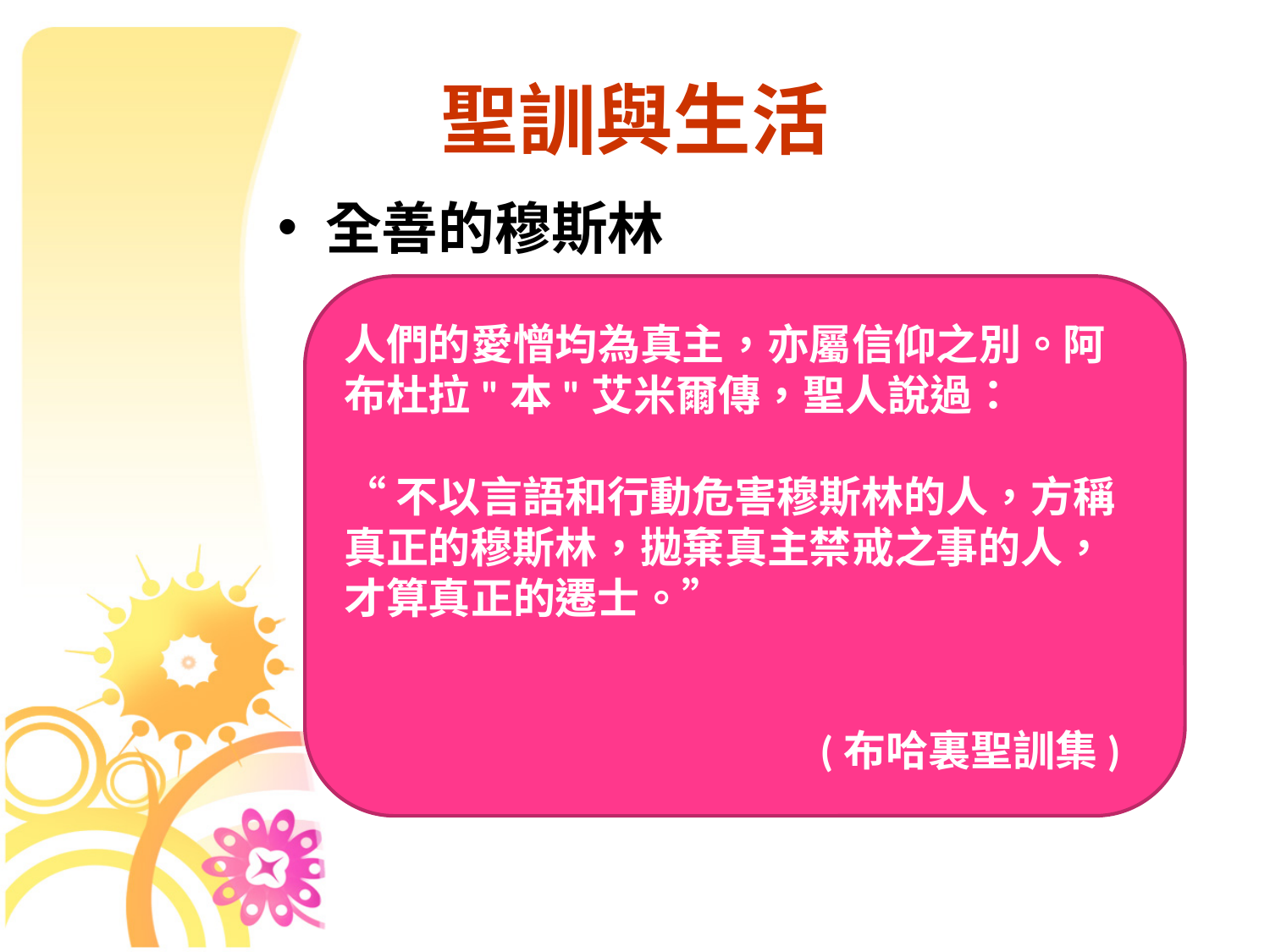

# 聖訓與生活
全善的穆斯林
人們的愛憎均為真主，亦屬信仰之別。阿布杜拉"本"艾米爾傳，聖人說過：

“不以言語和行動危害穆斯林的人，方稱真正的穆斯林，拋棄真主禁戒之事的人，才算真正的遷士。”

                                                  (布哈裏聖訓集)